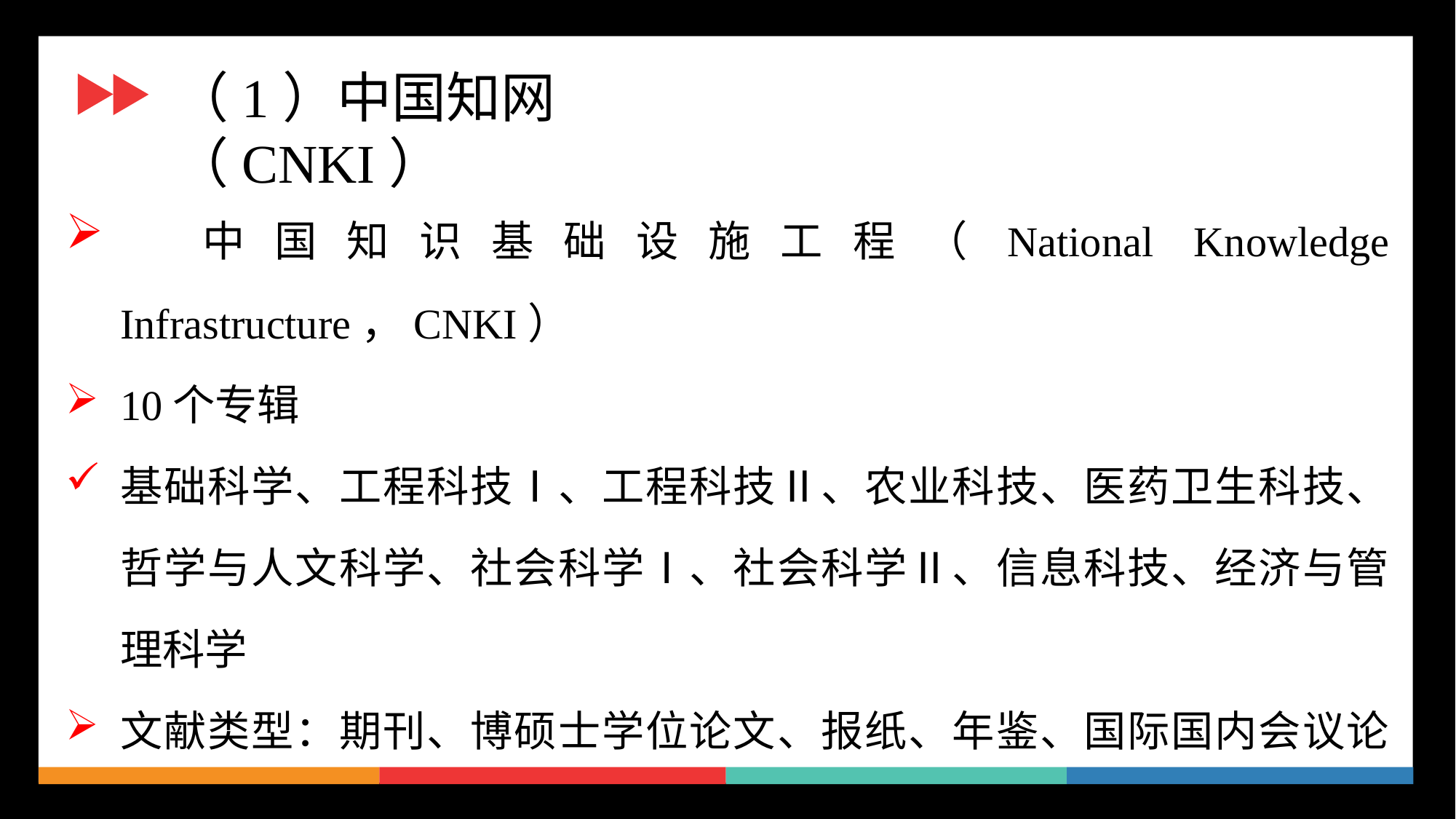

（1）中国知网（CNKI）

 中国知识基础设施工程（National Knowledge Infrastructure，CNKI）
10个专辑
基础科学、工程科技Ⅰ、工程科技Ⅱ、农业科技、医药卫生科技、哲学与人文科学、社会科学Ⅰ、社会科学Ⅱ、信息科技、经济与管理科学
文献类型：期刊、博硕士学位论文、报纸、年鉴、国际国内会议论文及会议视频、工具书、专利、标准